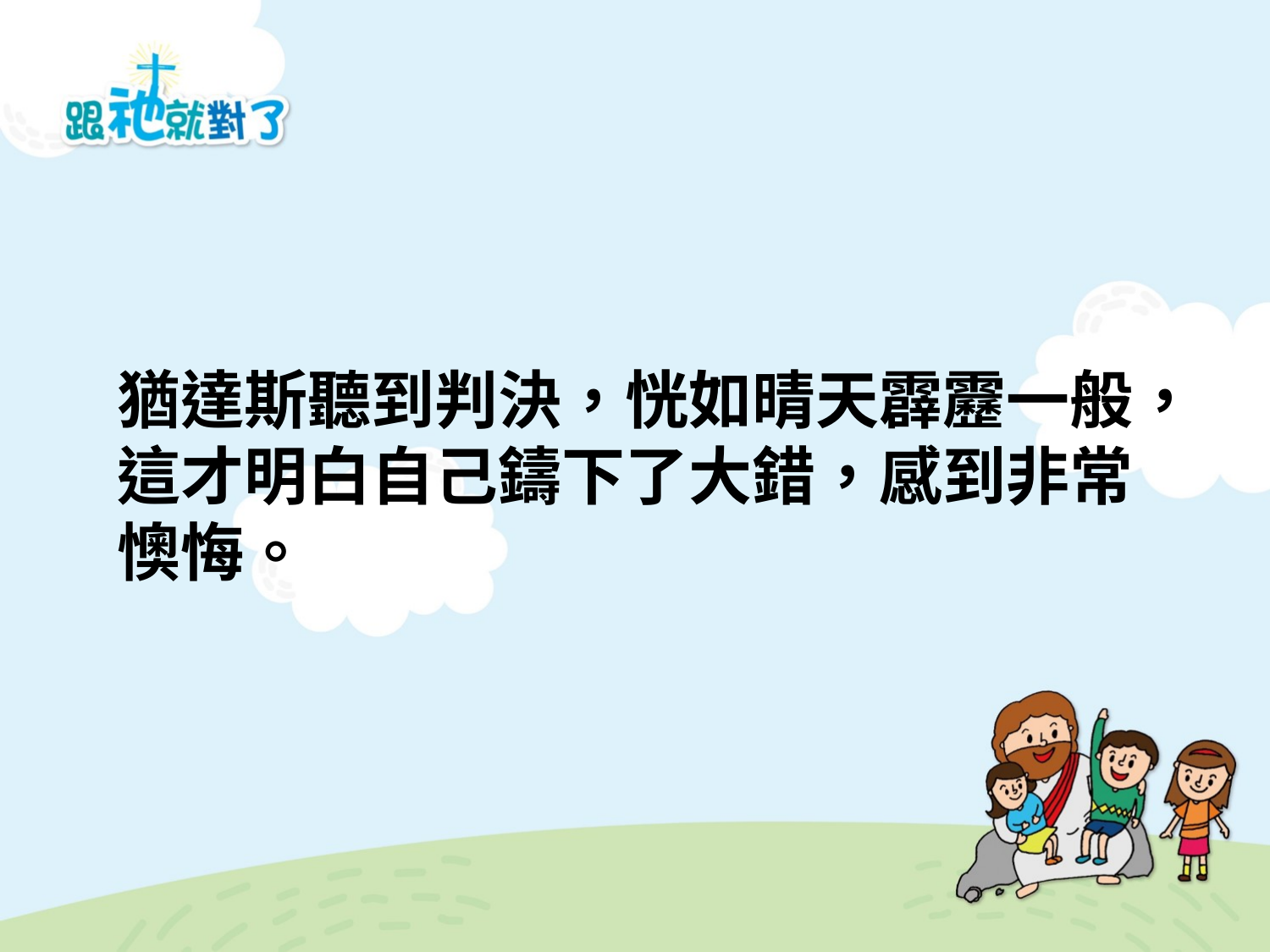

猶達斯聽到判決，恍如晴天霹靂一般，這才明白自己鑄下了大錯，感到非常懊悔。